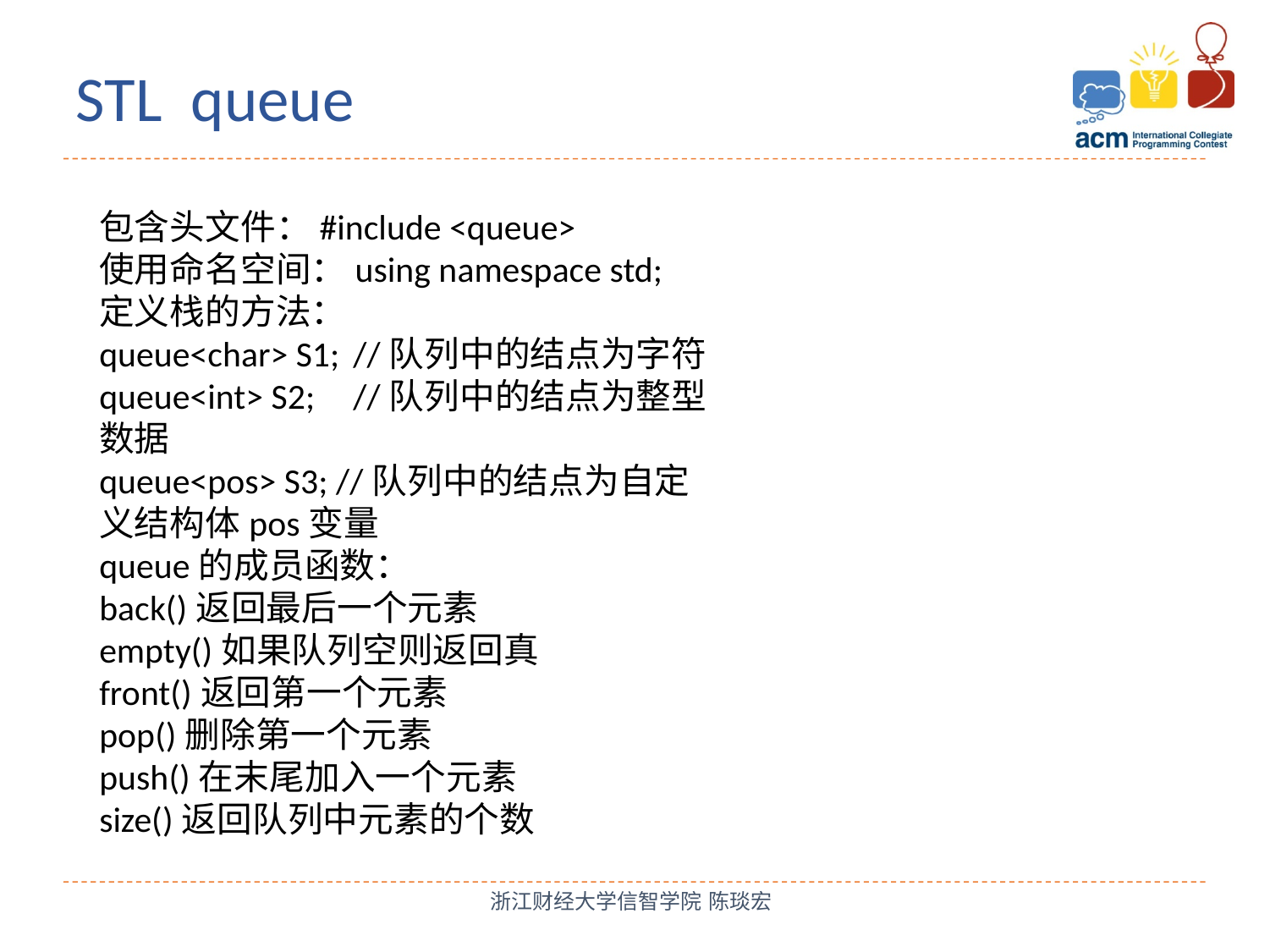

STL  queue
包含头文件：#include <queue>
使用命名空间：using namespace std;
定义栈的方法：
queue<char> S1;	//队列中的结点为字符
queue<int> S2; 	//队列中的结点为整型数据
queue<pos> S3; //队列中的结点为自定义结构体pos变量
queue的成员函数：
back()返回最后一个元素
empty()如果队列空则返回真
front()返回第一个元素
pop()删除第一个元素
push()在末尾加入一个元素
size()返回队列中元素的个数
浙江财经大学信智学院 陈琰宏
22